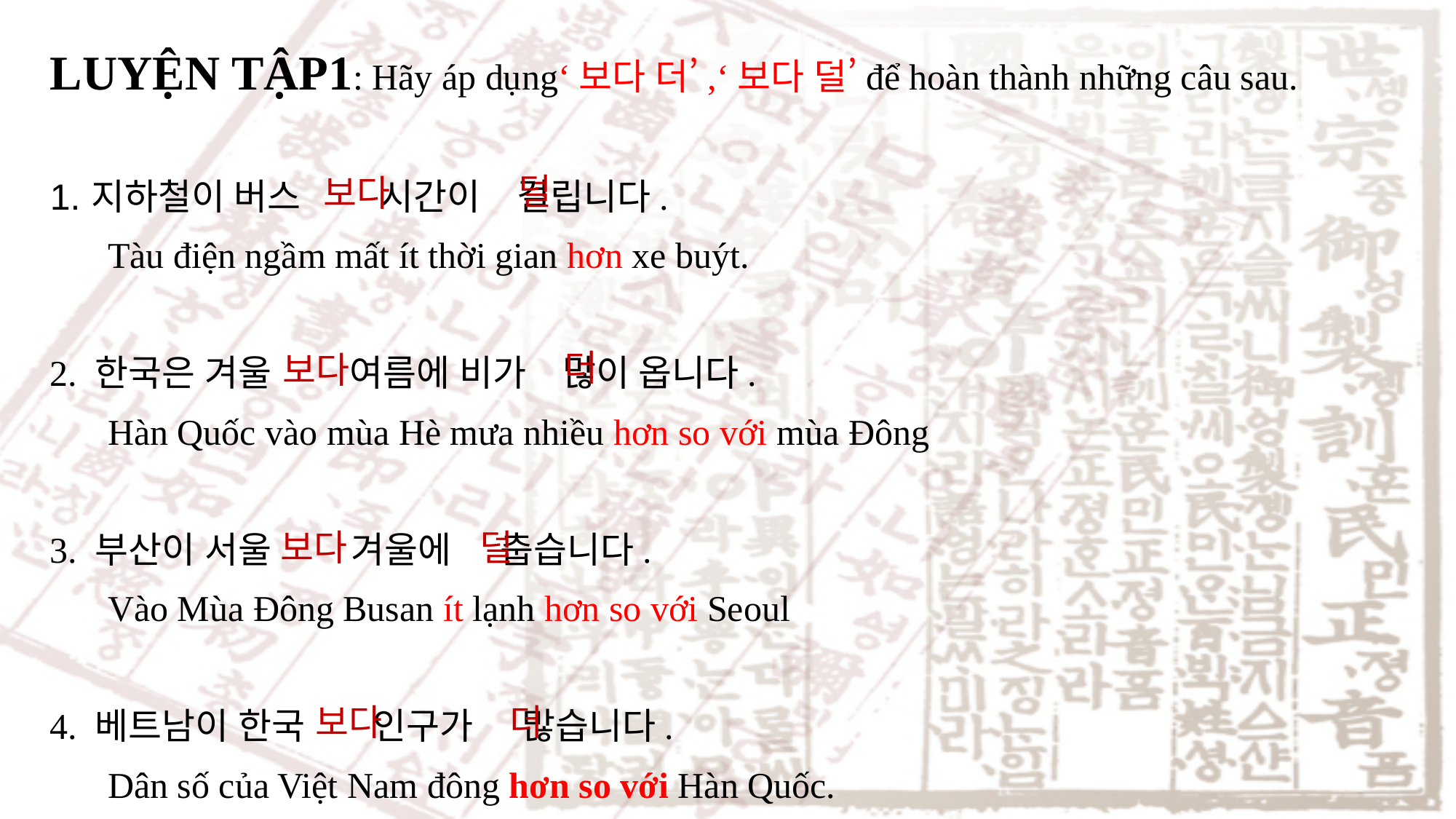

LUYỆN TẬP1: Hãy áp dụng‘보다 더’,‘보다 덜’để hoàn thành những câu sau.

지하철이 버스        시간이    걸립니다.
Tàu điện ngầm mất ít thời gian hơn xe buýt.

2. 한국은 겨울        여름에 비가    많이 옵니다.
Hàn Quốc vào mùa Hè mưa nhiều hơn so với mùa Đông

3. 부산이 서울        겨울에     춥습니다.
Vào Mùa Đông Busan ít lạnh hơn so với Seoul

4. 베트남이 한국       인구가     많습니다.
Dân số của Việt Nam đông hơn so với Hàn Quốc.
덜
보다
더
보다
보다
덜
보다
더